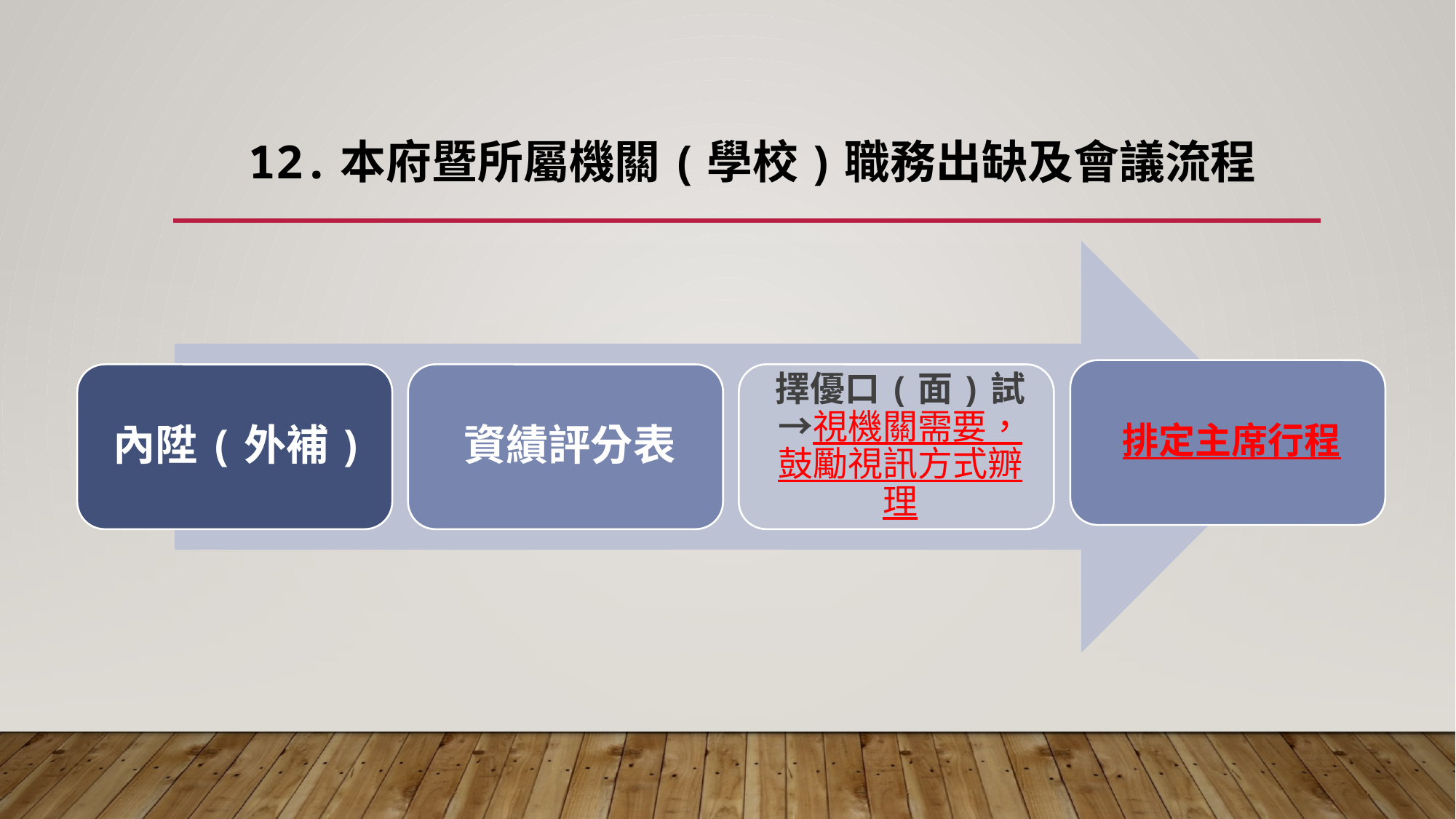

# 12.本府暨所屬機關(學校)職務出缺及會議流程
內陞(外補)
資績評分表
擇優口(面)試→視機關需要，鼓勵視訊方式辧理
排定主席行程